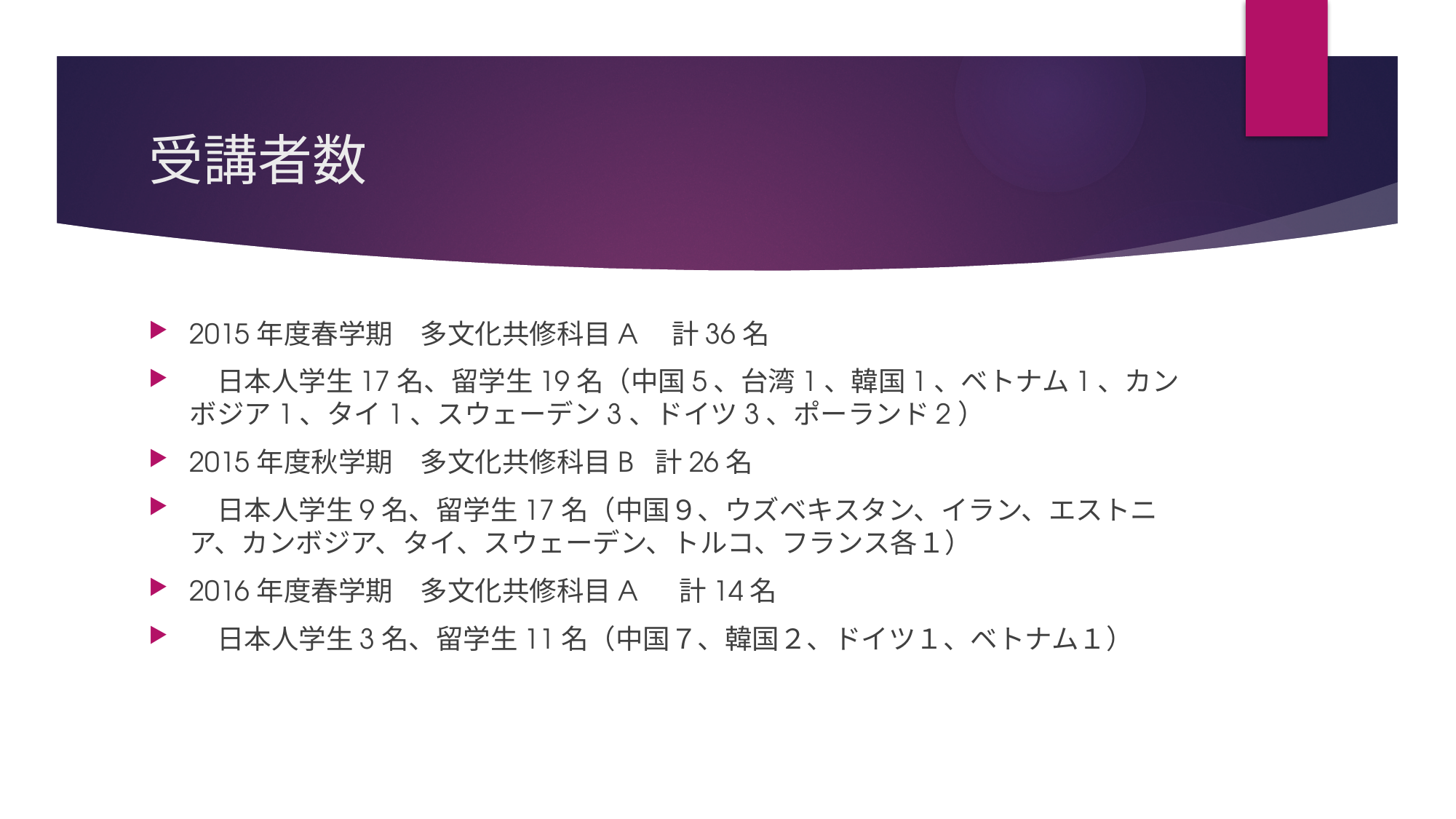

# 受講者数
2015年度春学期　多文化共修科目A　計36名
　日本人学生17名、留学生19名（中国5、台湾1、韓国1、ベトナム1、カンボジア1、タイ1、スウェーデン3、ドイツ3、ポーランド2）
2015年度秋学期　多文化共修科目B  計26名
　日本人学生9名、留学生17名（中国９、ウズベキスタン、イラン、エストニア、カンボジア、タイ、スウェーデン、トルコ、フランス各１）
2016年度春学期　多文化共修科目A 　計14名
　日本人学生3名、留学生11名（中国７、韓国２、ドイツ１、ベトナム１）